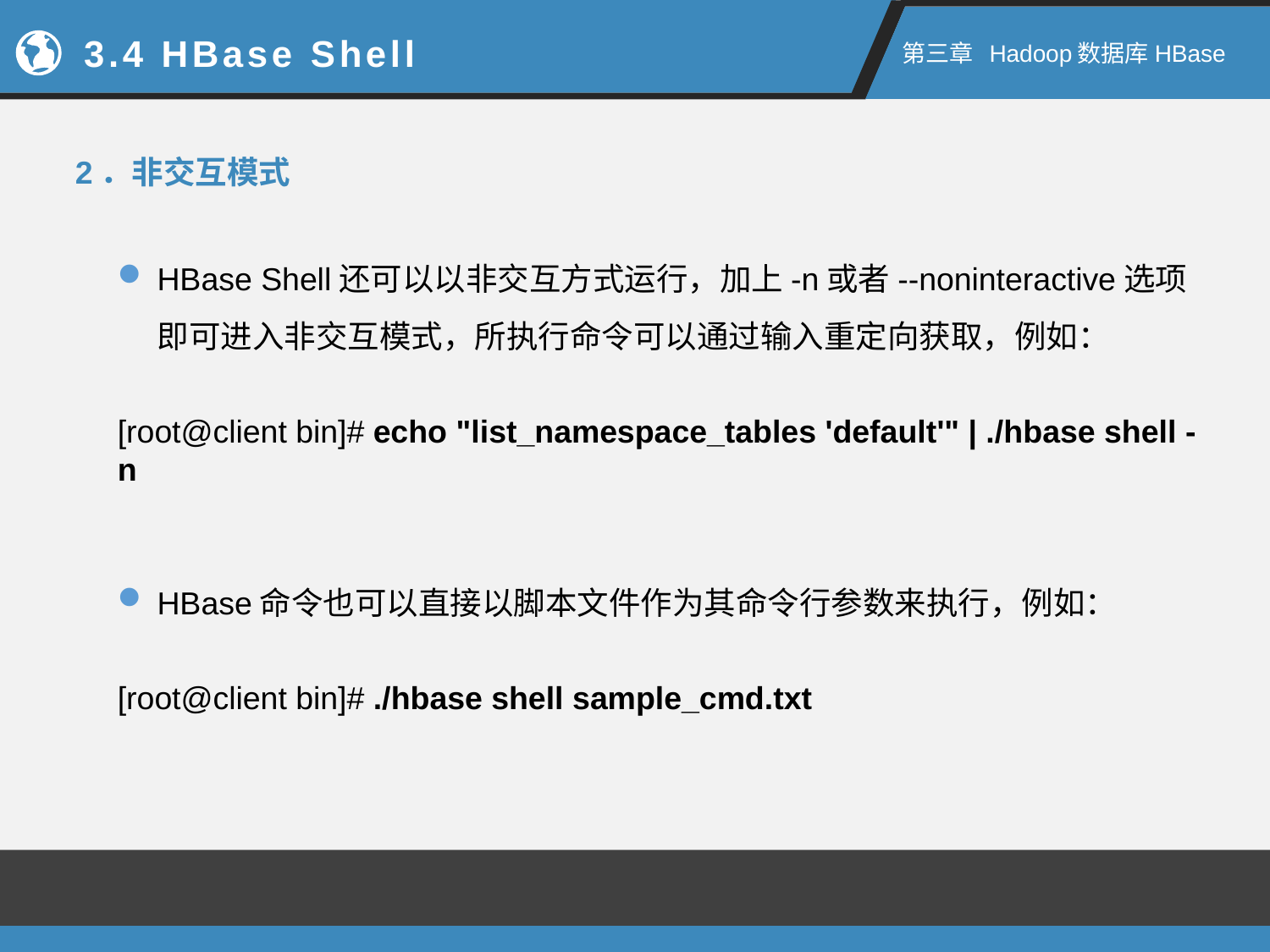

3.4 HBase Shell

第三章  Hadoop数据库HBase
2．非交互模式
HBase Shell还可以以非交互方式运行，加上-n或者--noninteractive选项即可进入非交互模式，所执行命令可以通过输入重定向获取，例如：

[root@client bin]# echo "list_namespace_tables 'default'" | ./hbase shell -n

HBase命令也可以直接以脚本文件作为其命令行参数来执行，例如：

[root@client bin]# ./hbase shell sample_cmd.txt